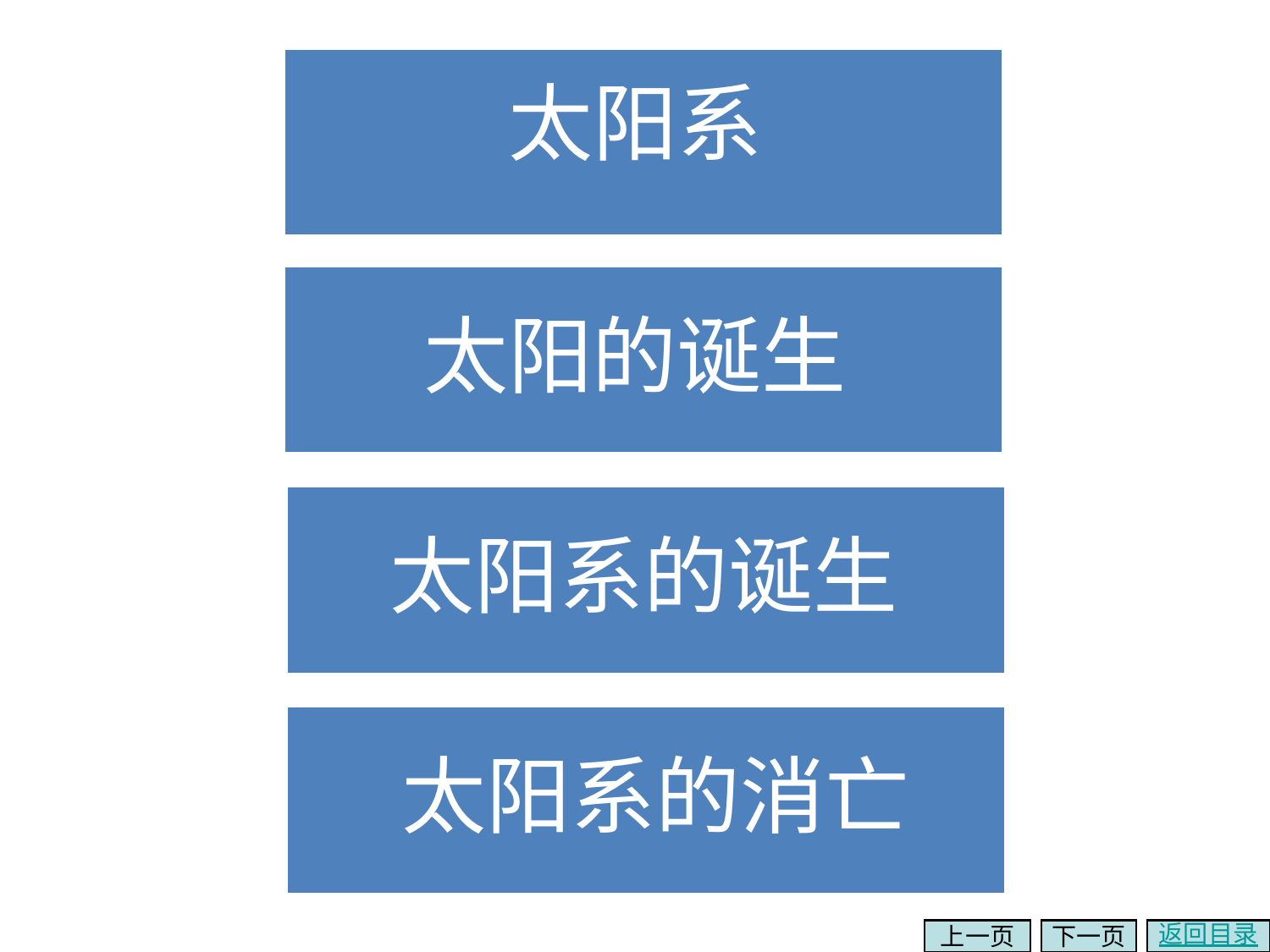

太阳系

太阳的诞生

文本
太阳系的诞生

太阳系的消亡
Ⅳ
上一页
下一页
返回目录